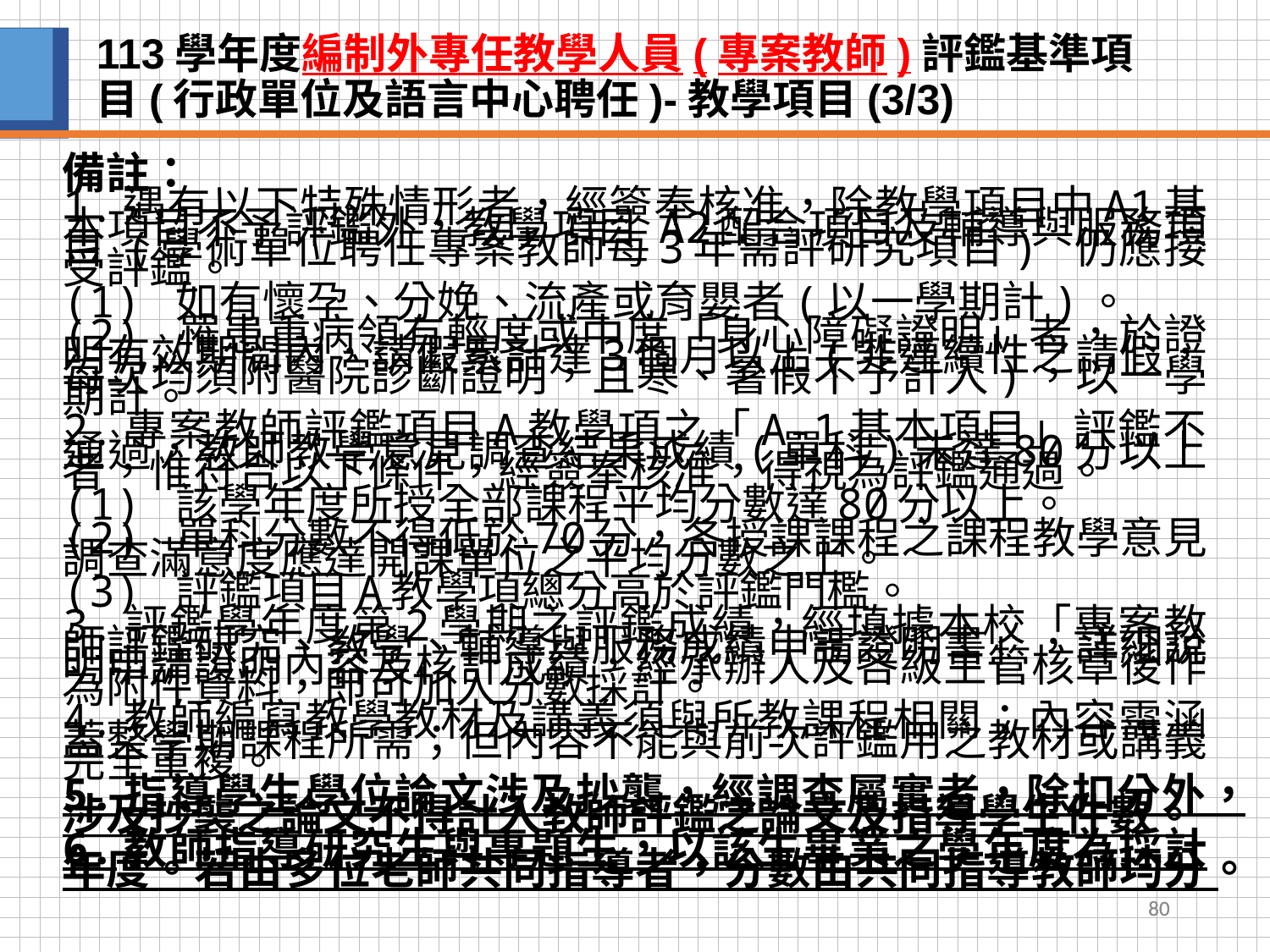

# 113學年度編制外專任教學人員(專案教師)評鑑基準項目(行政單位及語言中心聘任)-教學項目(3/3)
備註：
1.遇有以下特殊情形者，經簽奉核准，除教學項目中A1基本項目不予評鑑外，教學項目 A2配合項目及輔導與服務項目 (學術單位聘任專案教師每3年需評研究項目) 仍應接受評鑑。
(1) 如有懷孕、分娩、流產或育嬰者(以一學期計)。
(2) 罹患重病領有輕度或中度「身心障礙證明」者，於證明有效期間內，請假累計達3個月以上(非連續性之請假，每次均須附醫院診斷證明，且寒、暑假不予計入)，以一學期計。
2.專案教師評鑑項目A教學項之「A-1基本項目」評鑑不通過，教師教學意見調查結果成績(單科)未達80分以上者，惟符合以下條件，經簽奉核准，得視為評鑑通過。
(1) 該學年度所授全部課程平均分數達80分以上。
(2) 單科分數不得低於70分，各授課課程之課程教學意見調查滿意度應達開課單位之平均分數之上。
(3) 評鑑項目A教學項總分高於評鑑門檻。
3.評鑑學年度第2學期之評鑑成績，經填據本校「專案教師評鑑研究、教學、輔導與服務成績申請證明書」，詳細說明申請證明內容及核計成績，經承辦人及各級主管核章後作為附件資料，即可加入分數採計。
4.教師編寫教學教材及講義須與所教課程相關；內容需涵蓋整學期課程所需；但內容不能與前次評鑑用之教材或講義完全重複。
5.指導學生學位論文涉及抄襲，經調查屬實者，除扣分外，涉及抄襲之論文不得計入教師評鑑之論文及指導學生件數。
6.教師指導研究生與專題生，以該生畢業之學年度為採計年度。若由多位老師共同指導者，分數由共同指導教師均分。

80